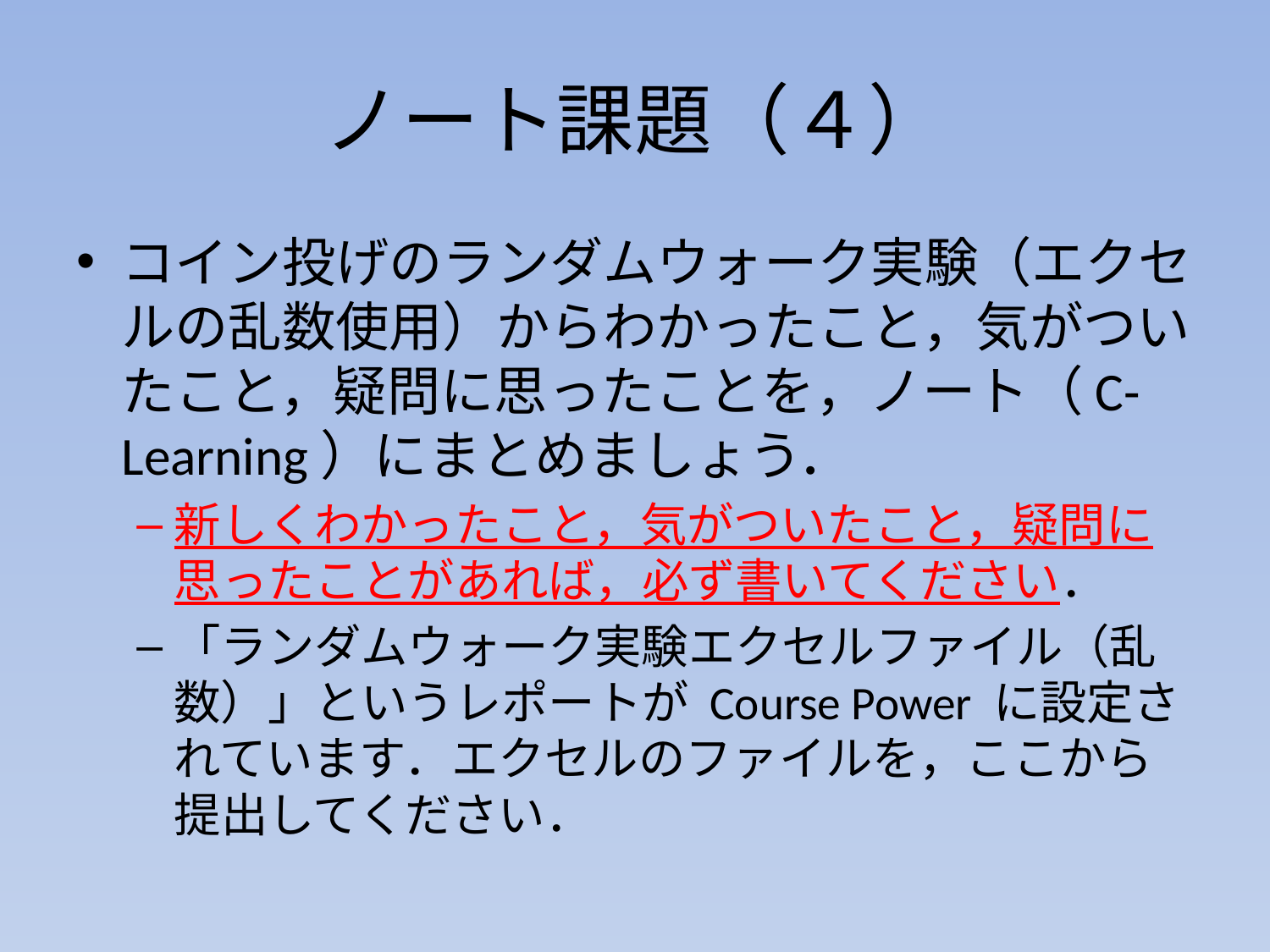

# ノート課題（４）
コイン投げのランダムウォーク実験（エクセルの乱数使用）からわかったこと，気がついたこと，疑問に思ったことを，ノート（C-Learning）にまとめましょう．
新しくわかったこと，気がついたこと，疑問に思ったことがあれば，必ず書いてください．
「ランダムウォーク実験エクセルファイル（乱数）」というレポートが Course Power に設定されています．エクセルのファイルを，ここから提出してください．